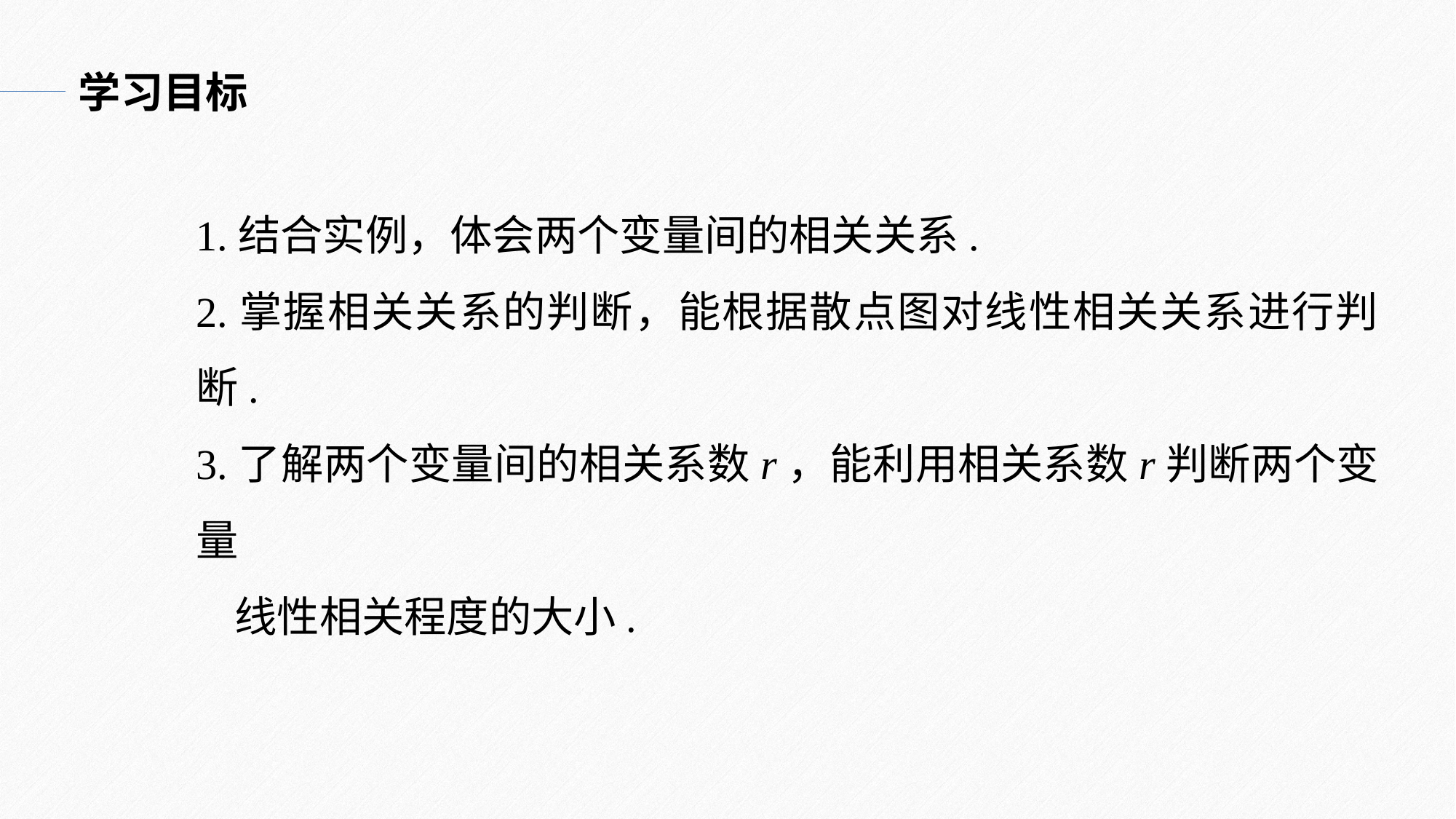

学习目标
1.结合实例，体会两个变量间的相关关系.
2.掌握相关关系的判断，能根据散点图对线性相关关系进行判断.
3.了解两个变量间的相关系数r，能利用相关系数r判断两个变量
   线性相关程度的大小.